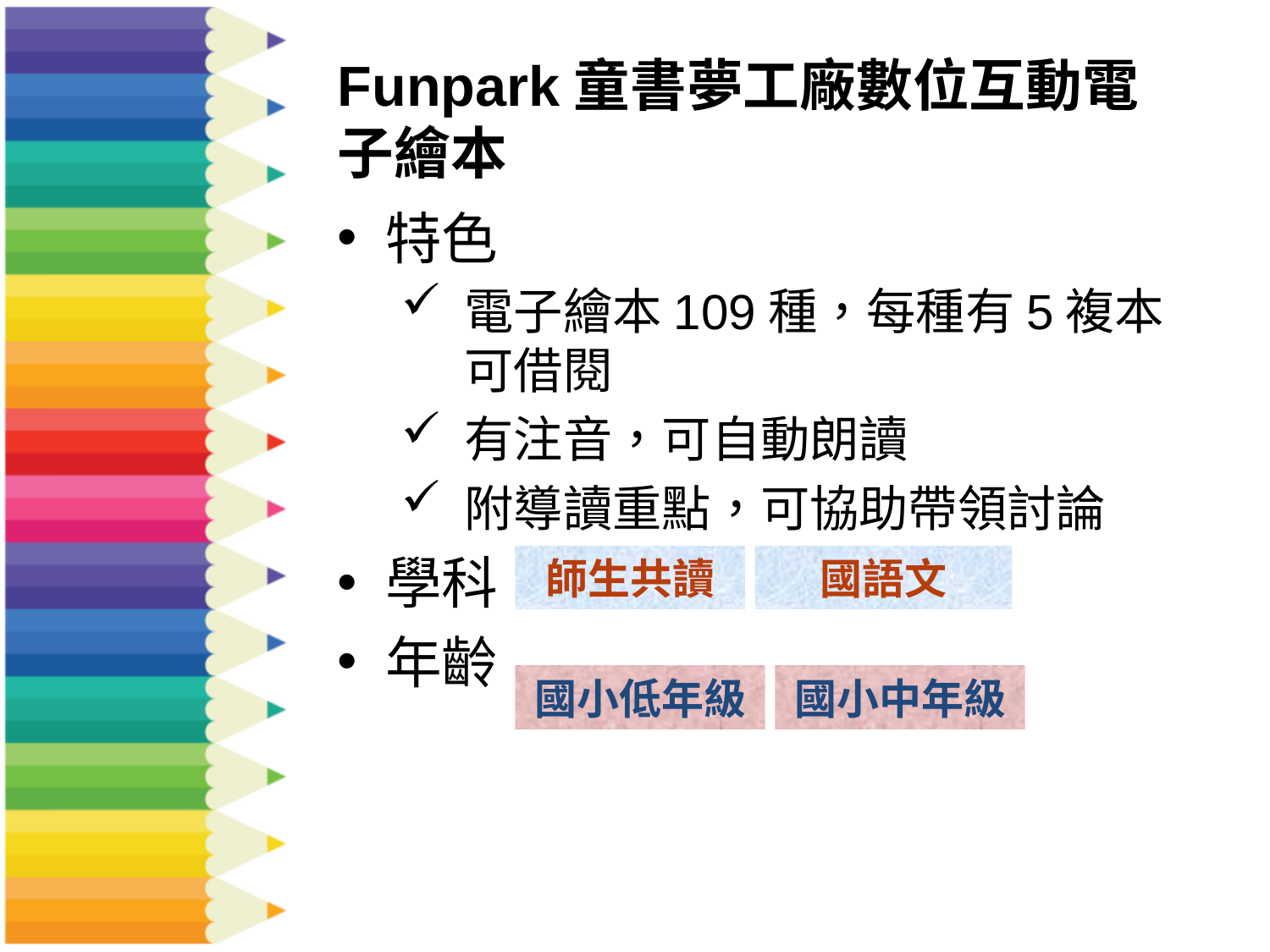

# Funpark童書夢工廠數位互動電子繪本
特色
電子繪本109種，每種有5複本可借閱
有注音，可自動朗讀
附導讀重點，可協助帶領討論
學科
年齡

師生共讀
國語文
國小低年級
國小中年級